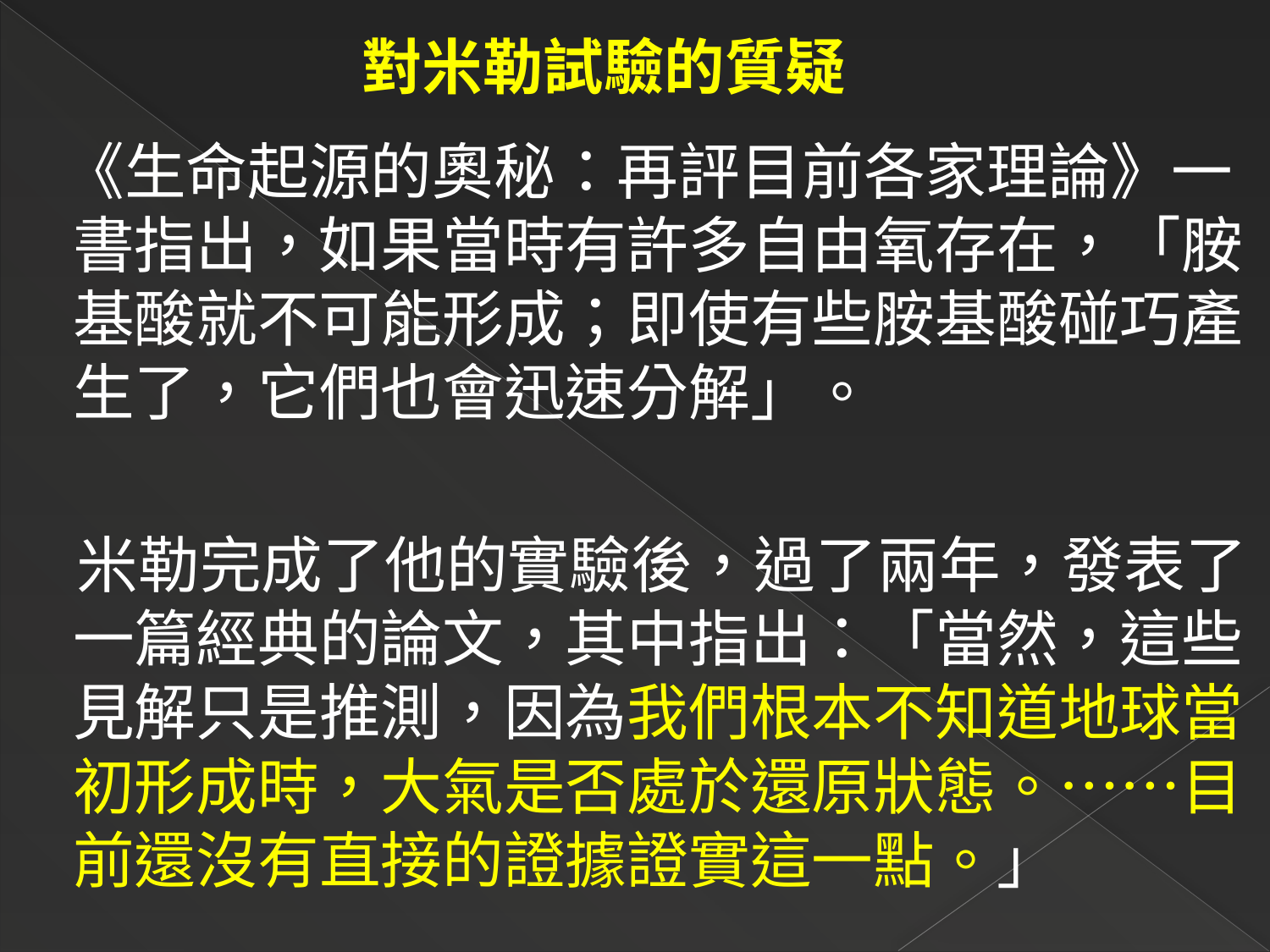

# 對米勒試驗的質疑
  《生命起源的奧秘：再評目前各家理論》一書指出，如果當時有許多自由氧存在，「胺基酸就不可能形成；即使有些胺基酸碰巧產生了，它們也會迅速分解」。

   米勒完成了他的實驗後，過了兩年，發表了一篇經典的論文，其中指出：「當然，這些見解只是推測，因為我們根本不知道地球當初形成時，大氣是否處於還原狀態。……目前還沒有直接的證據證實這一點。」